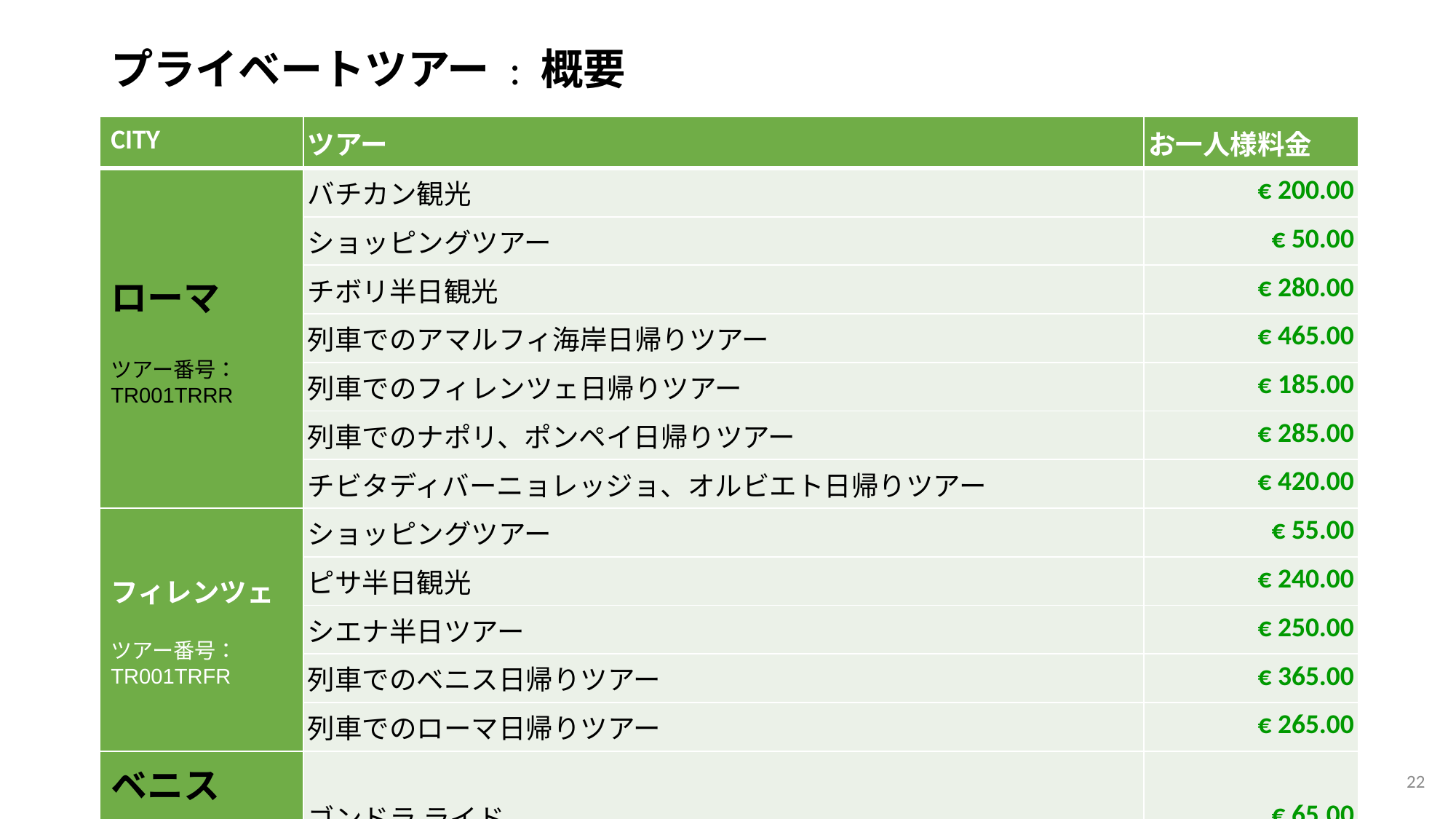

# プライベートツアー : 概要
| CITY | ツアー | お一人様料金 |
| --- | --- | --- |
| ローマ ツアー番号：TR001TRRR | バチカン観光 | € 200.00 |
|  | ショッピングツアー | € 50.00 |
|  | チボリ半日観光 | € 280.00 |
|  | 列車でのアマルフィ海岸日帰りツアー | € 465.00 |
|  | 列車でのフィレンツェ日帰りツアー | € 185.00 |
|  | 列車でのナポリ、ポンペイ日帰りツアー | € 285.00 |
|  | チビタディバーニョレッジョ、オルビエト日帰りツアー | € 420.00 |
| フィレンツェ ツアー番号： TR001TRFR | ショッピングツアー | € 55.00 |
|  | ピサ半日観光 | € 240.00 |
|  | シエナ半日ツアー | € 250.00 |
|  | 列車でのベニス日帰りツアー | € 365.00 |
|  | 列車でのローマ日帰りツアー | € 265.00 |
| ベニス ツアー番号： TR001TRVR | ゴンドラ ライド | € 65.00 |
22